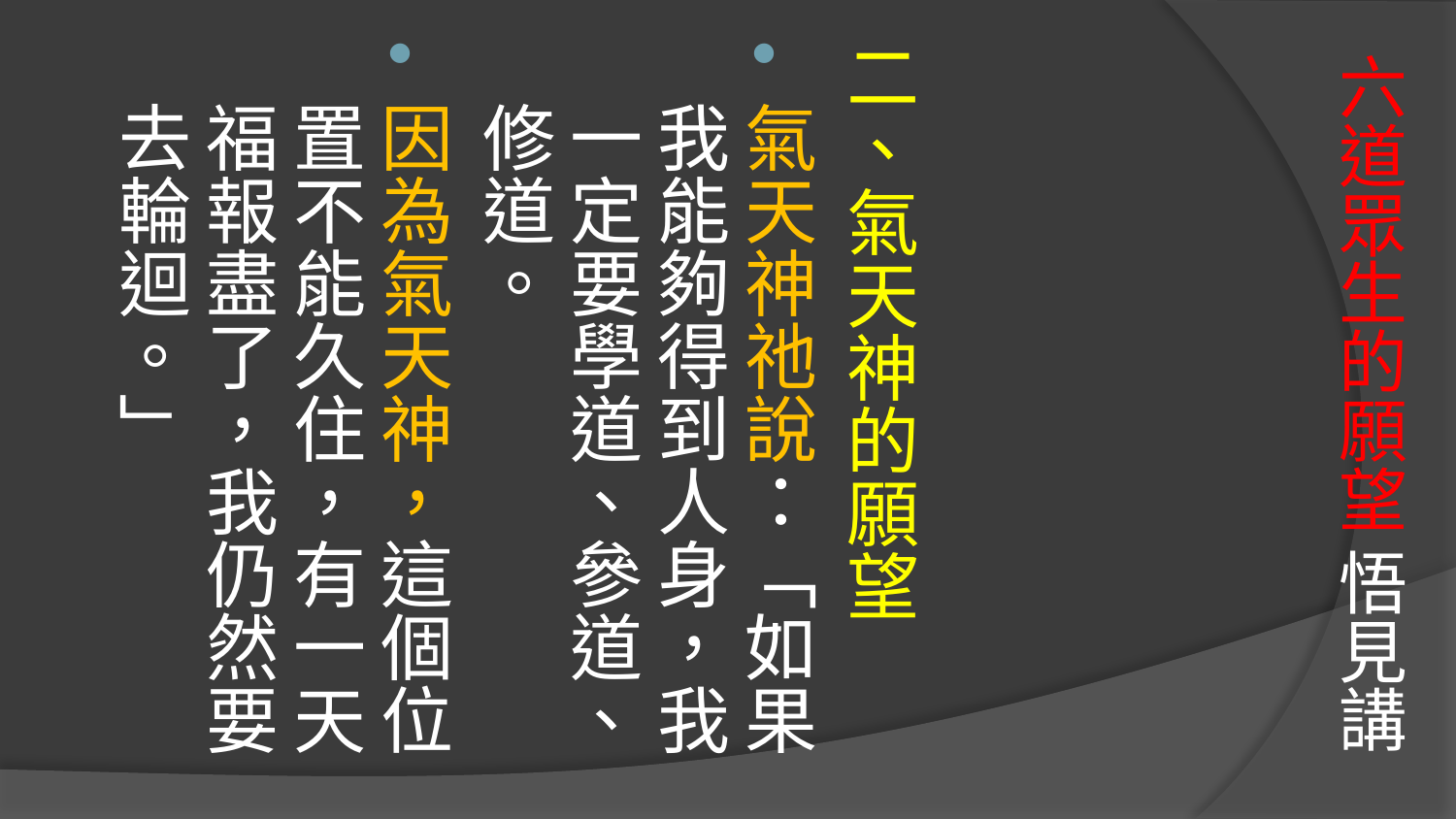

二、氣天神的願望
氣天神祂說：「如果我能夠得到人身，我一定要學道、參道、修道。
因為氣天神，這個位置不能久住，有一天福報盡了，我仍然要去輪迴。」

# 六道眾生的願望 悟見講